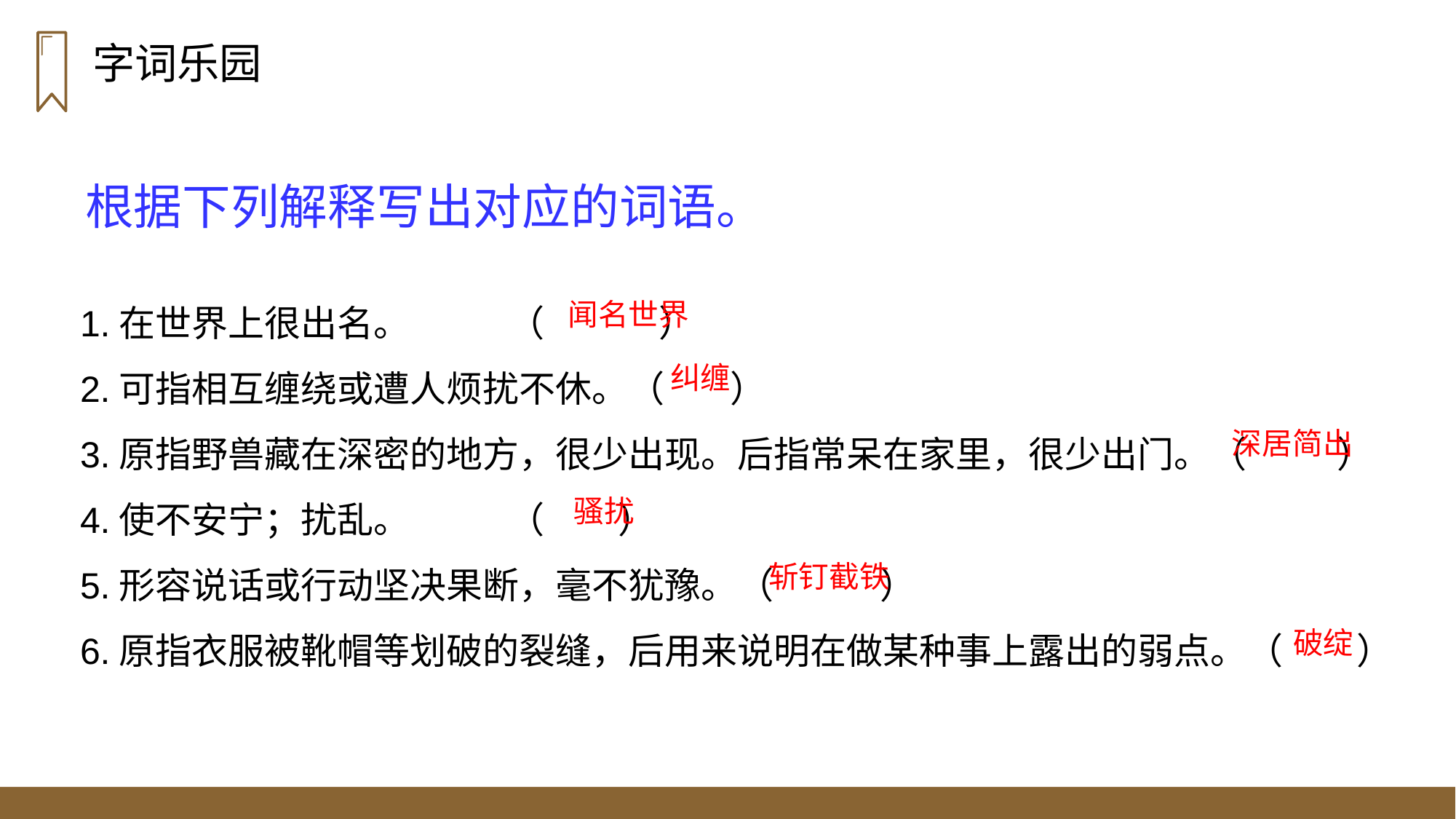

字词乐园
根据下列解释写出对应的词语。
1.在世界上很出名。            （              ）
2.可指相互缠绕或遭人烦扰不休。（        ）
3.原指野兽藏在深密的地方，很少出现。后指常呆在家里，很少出门。（           ）
4.使不安宁；扰乱。            （         ）
5.形容说话或行动坚决果断，毫不犹豫。（             ）
6.原指衣服被靴帽等划破的裂缝，后用来说明在做某种事上露出的弱点。（         ）
闻名世界
纠缠
深居简出
骚扰
斩钉截铁
破绽